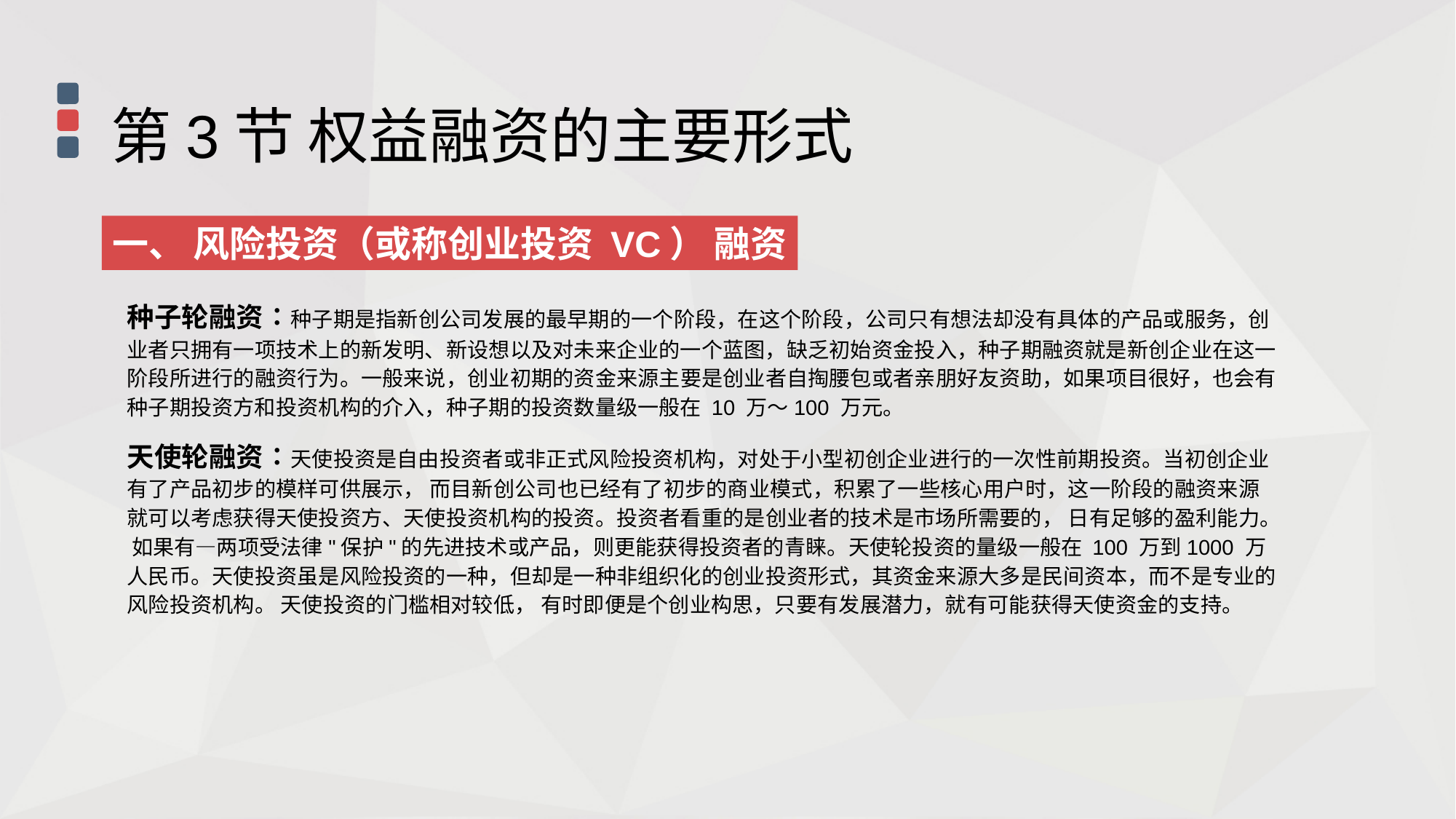

第3节 权益融资的主要形式
一、 风险投资（或称创业投资 VC） 融资
种子轮融资∶种子期是指新创公司发展的最早期的一个阶段，在这个阶段，公司只有想法却没有具体的产品或服务，创业者只拥有一项技术上的新发明、新设想以及对未来企业的一个蓝图，缺乏初始资金投入，种子期融资就是新创企业在这一阶段所进行的融资行为。一般来说，创业初期的资金来源主要是创业者自掏腰包或者亲朋好友资助，如果项目很好，也会有种子期投资方和投资机构的介入，种子期的投资数量级一般在 10 万～100 万元。
天使轮融资∶天使投资是自由投资者或非正式风险投资机构，对处于小型初创企业进行的一次性前期投资。当初创企业有了产品初步的模样可供展示， 而目新创公司也已经有了初步的商业模式，积累了一些核心用户时，这一阶段的融资来源就可以考虑获得天使投资方、天使投资机构的投资。投资者看重的是创业者的技术是市场所需要的， 日有足够的盈利能力。 如果有—两项受法律"保护"的先进技术或产品，则更能获得投资者的青睐。天使轮投资的量级一般在 100 万到1000 万人民币。天使投资虽是风险投资的一种，但却是一种非组织化的创业投资形式，其资金来源大多是民间资本，而不是专业的风险投资机构。 天使投资的门槛相对较低， 有时即便是个创业构思，只要有发展潜力，就有可能获得天使资金的支持。